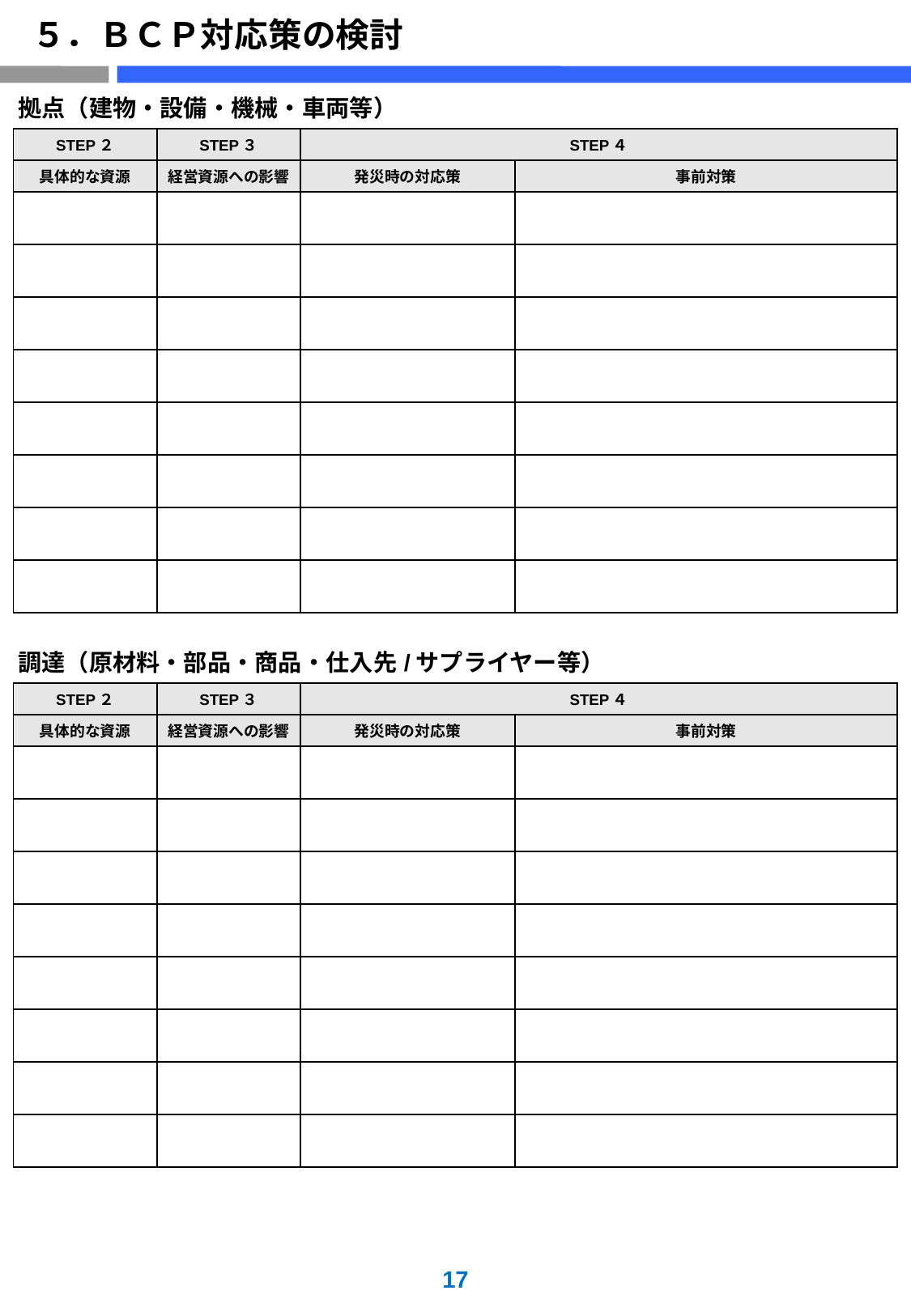

# ５．ＢＣＰ対応策の検討
| 拠点（建物・設備・機械・車両等） |  |  |  |
| --- | --- | --- | --- |
| STEP２ | STEP３ | STEP４ |  |
| 具体的な資源 | 経営資源への影響 | 発災時の対応策 | 事前対策 |
|  |  |  |  |
|  |  |  |  |
|  |  |  |  |
|  |  |  |  |
|  |  |  |  |
|  |  |  |  |
|  |  |  |  |
|  |  |  |  |
| 調達（原材料・部品・商品・仕入先/サプライヤー等） |  |  |  |
| STEP２ | STEP３ | STEP４ |  |
| 具体的な資源 | 経営資源への影響 | 発災時の対応策 | 事前対策 |
|  |  |  |  |
|  |  |  |  |
|  |  |  |  |
|  |  |  |  |
|  |  |  |  |
|  |  |  |  |
|  |  |  |  |
|  |  |  |  |
17